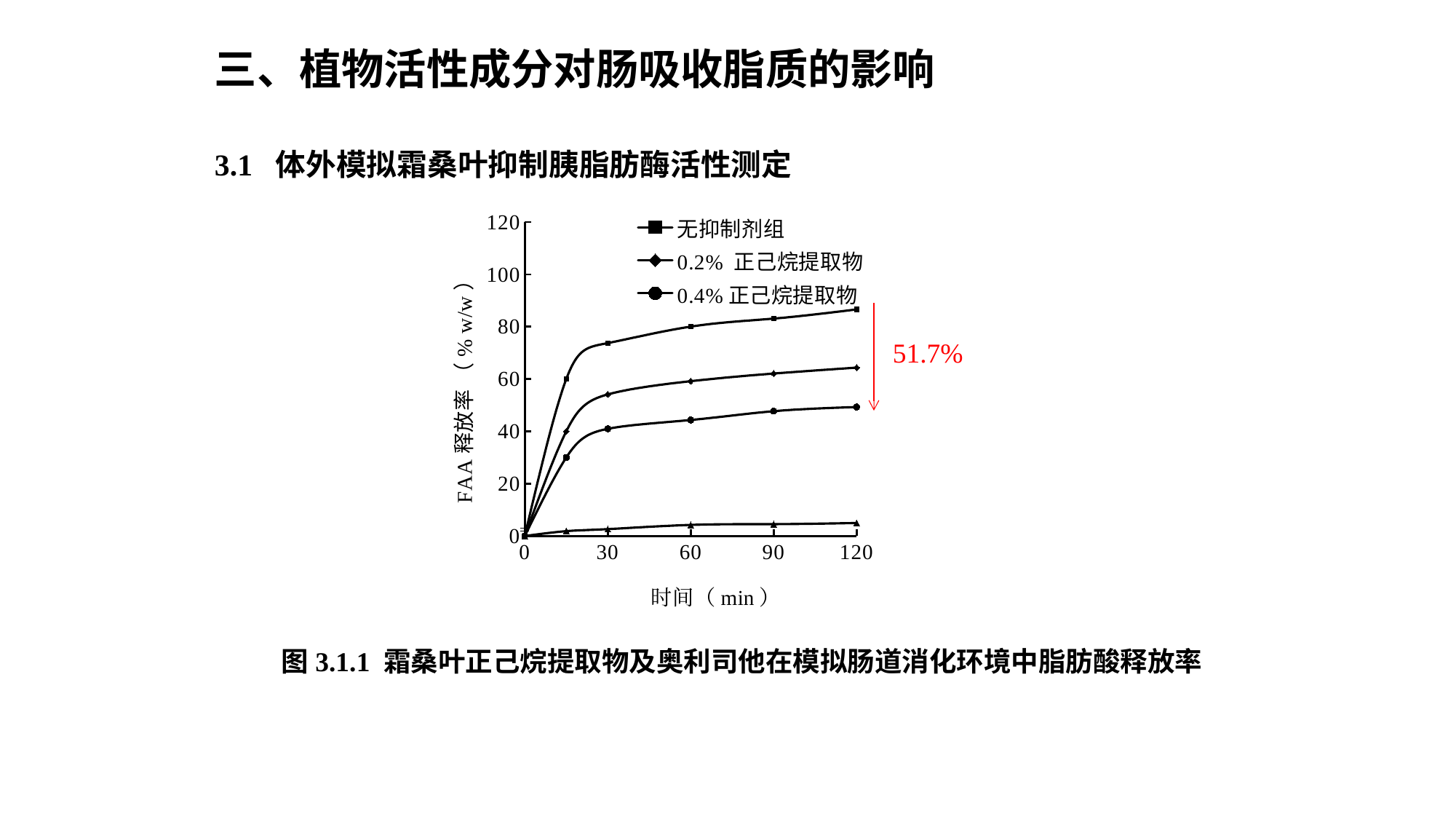

三、植物活性成分对肠吸收脂质的影响
3.1  体外模拟霜桑叶抑制胰脂肪酶活性测定

### Chart

| Category | 无抑制剂组 | 0.2% 正己烷提取物 | 0.4%正己烷提取物 | 0.2% 奥利司他 |
|---|---|---|---|---|
51.7%
图3.1.1 霜桑叶正己烷提取物及奥利司他在模拟肠道消化环境中脂肪酸释放率